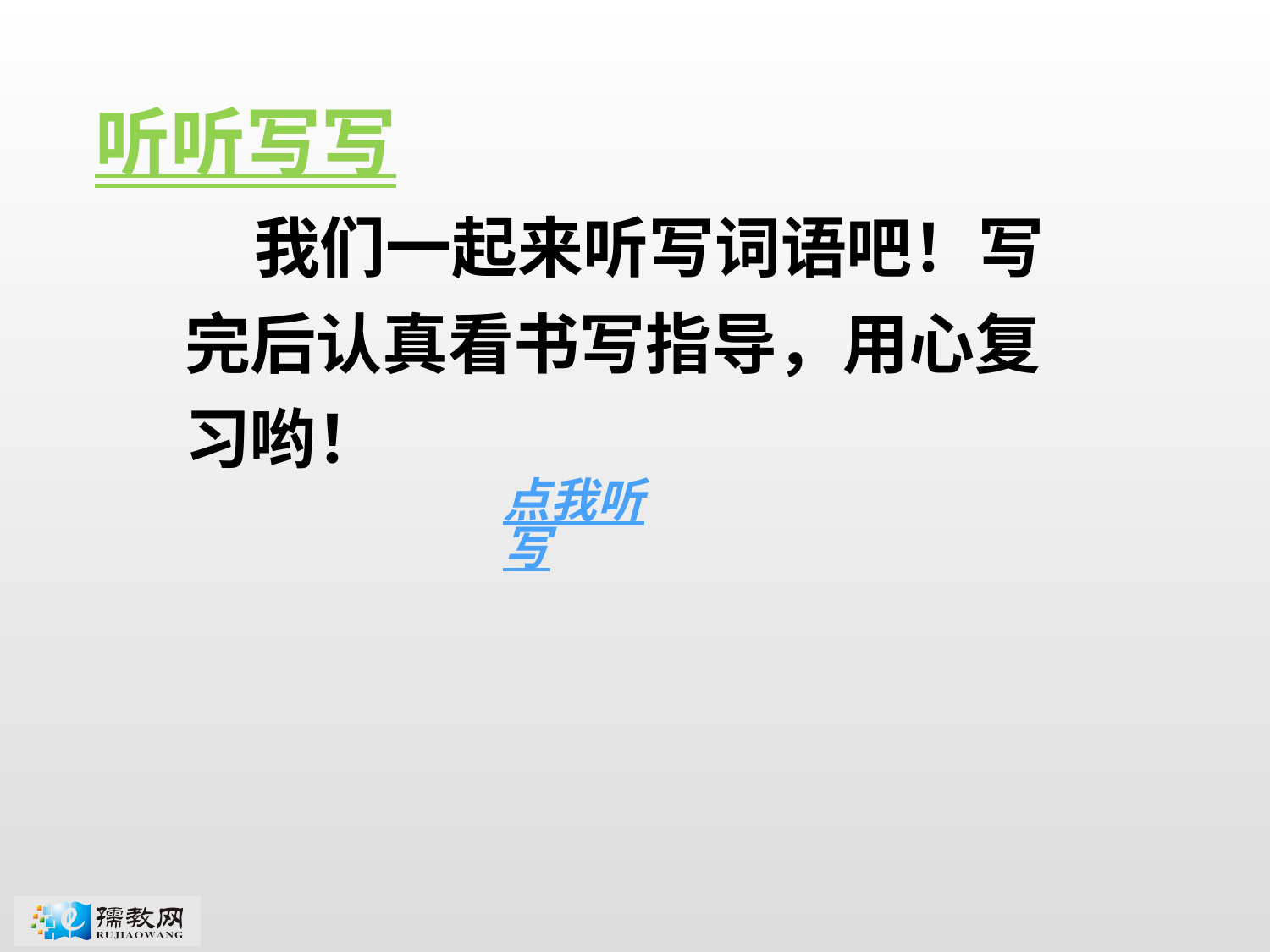

听听写写
   我们一起来听写词语吧！写完后认真看书写指导，用心复习哟！
点我听写